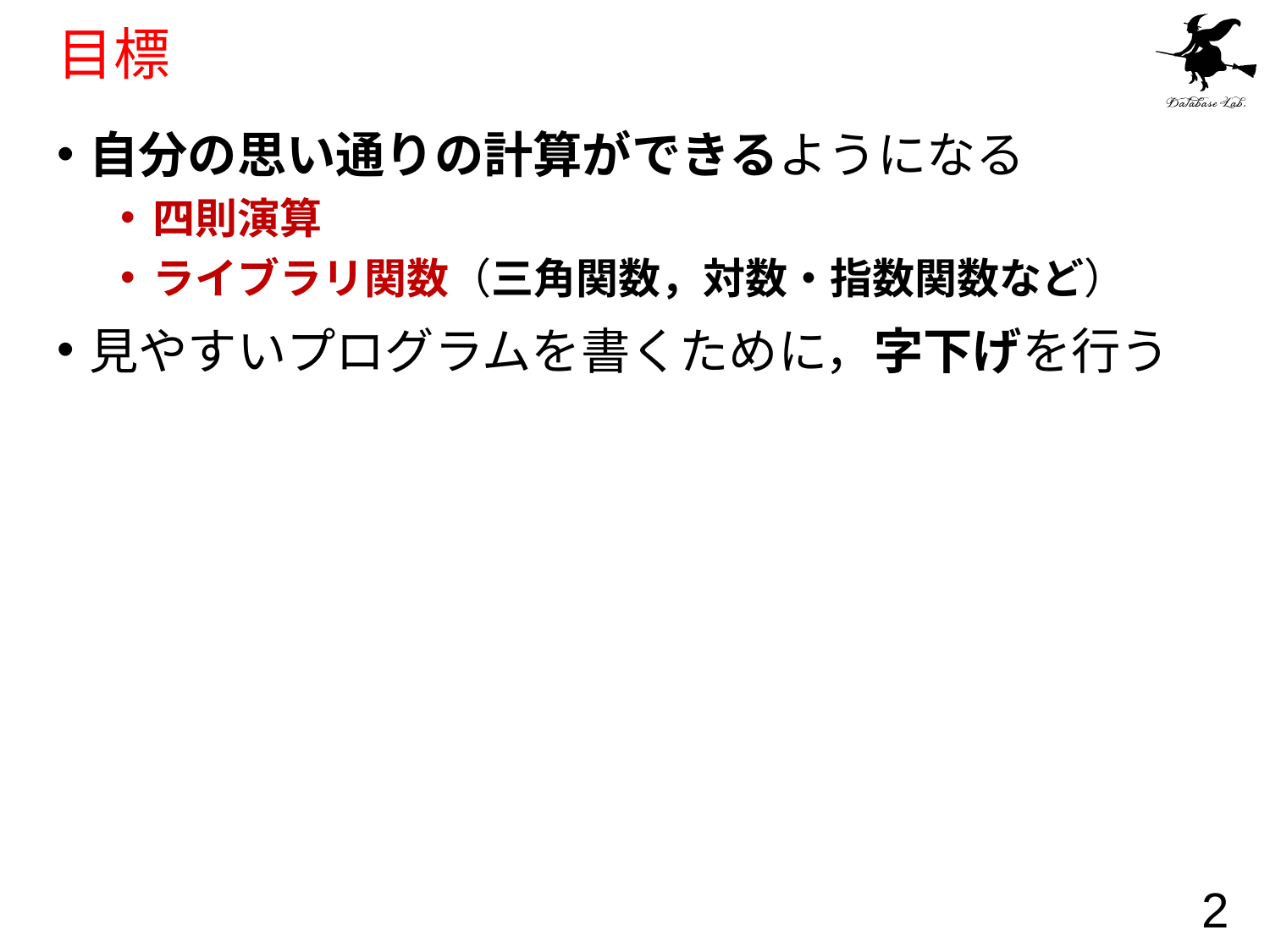

# 目標
自分の思い通りの計算ができるようになる
四則演算
ライブラリ関数（三角関数，対数・指数関数など）
見やすいプログラムを書くために，字下げを行う

2